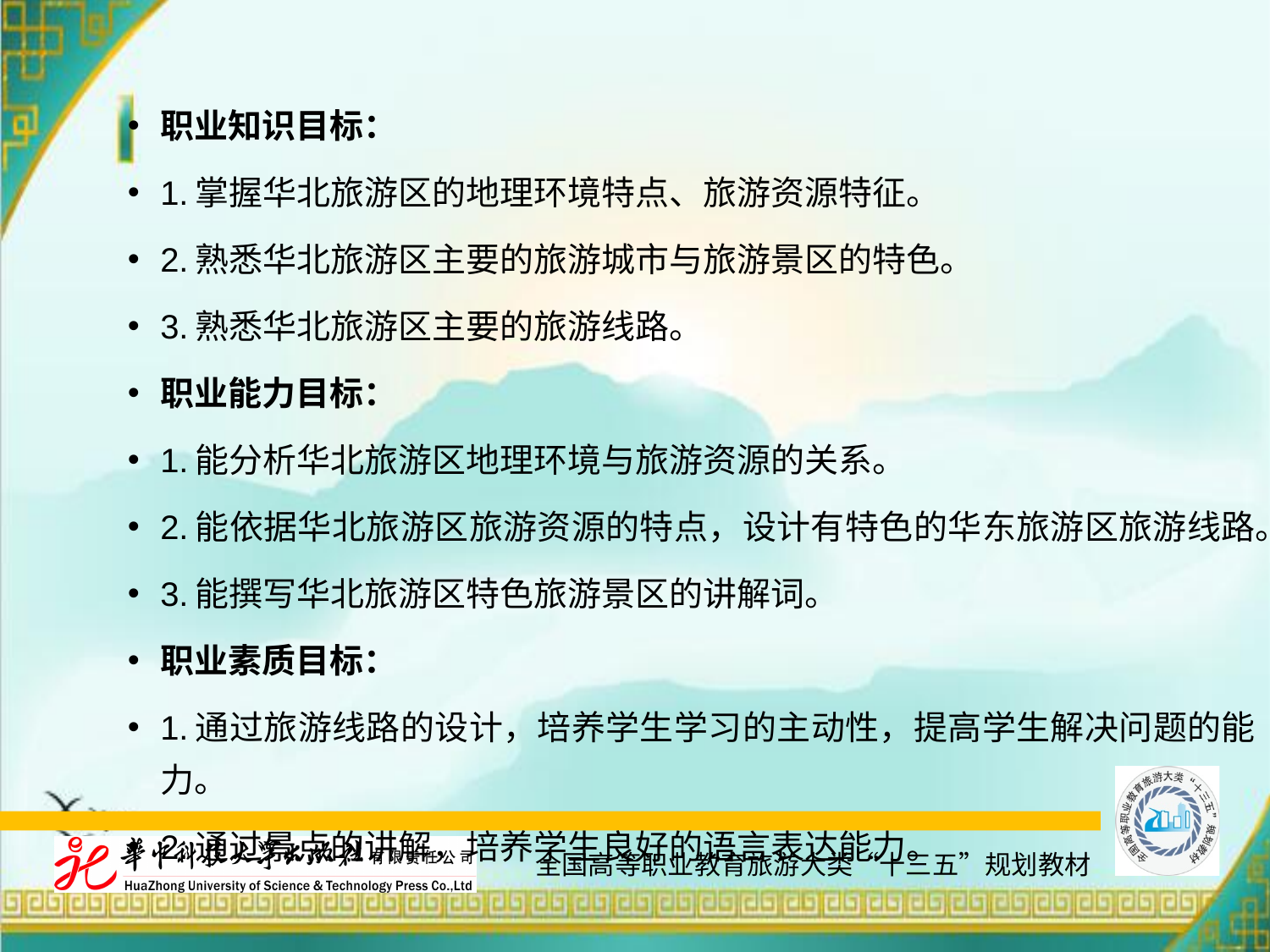

#
职业知识目标：
1.掌握华北旅游区的地理环境特点、旅游资源特征。
2.熟悉华北旅游区主要的旅游城市与旅游景区的特色。
3.熟悉华北旅游区主要的旅游线路。
职业能力目标：
1.能分析华北旅游区地理环境与旅游资源的关系。
2.能依据华北旅游区旅游资源的特点，设计有特色的华东旅游区旅游线路。
3.能撰写华北旅游区特色旅游景区的讲解词。
职业素质目标：
1.通过旅游线路的设计，培养学生学习的主动性，提高学生解决问题的能力。
2.通过景点的讲解，培养学生良好的语言表达能力。